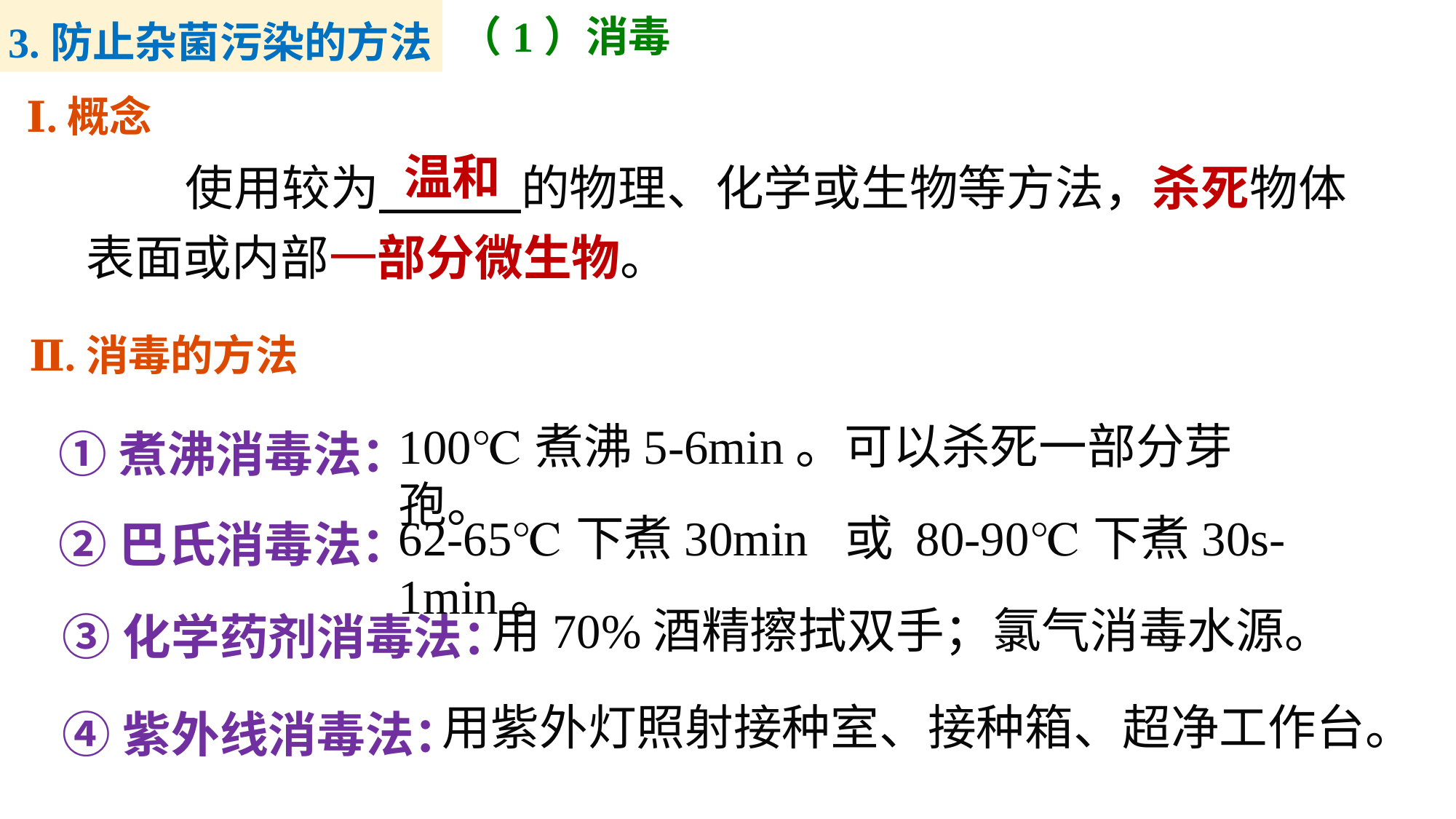

3.防止杂菌污染的方法
（1）消毒
Ⅰ.概念
        使用较为             的物理、化学或生物等方法，杀死物体表面或内部一部分微生物。
温和
Ⅱ.消毒的方法
①煮沸消毒法：
100℃煮沸5-6min。可以杀死一部分芽孢。
②巴氏消毒法：
62-65℃下煮30min  或 80-90℃下煮30s-1min。
③化学药剂消毒法：
用70%酒精擦拭双手；氯气消毒水源。
④紫外线消毒法：
用紫外灯照射接种室、接种箱、超净工作台。